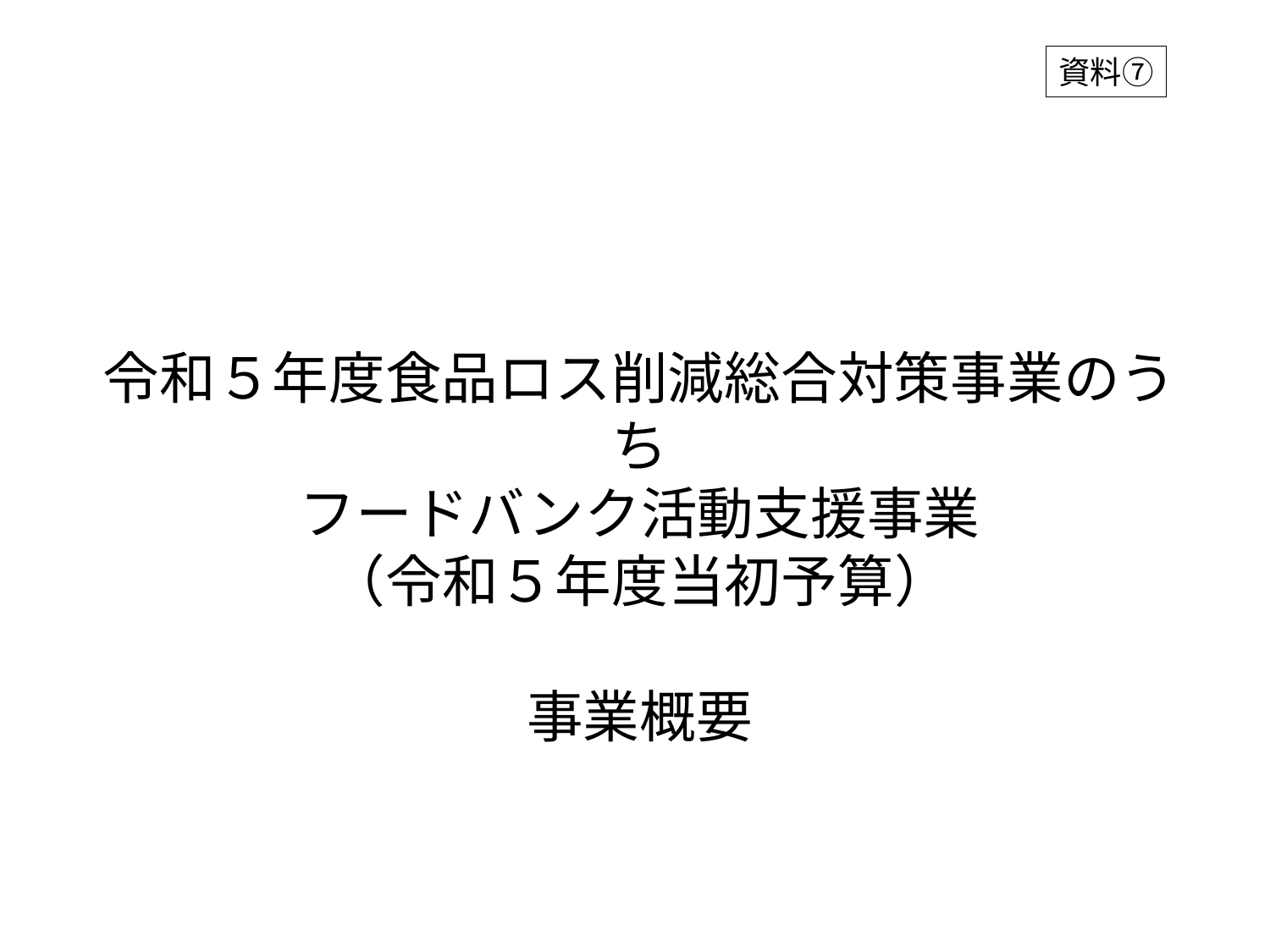

資料⑦
令和５年度食品ロス削減総合対策事業のうち
フードバンク活動支援事業
（令和５年度当初予算）

事業概要